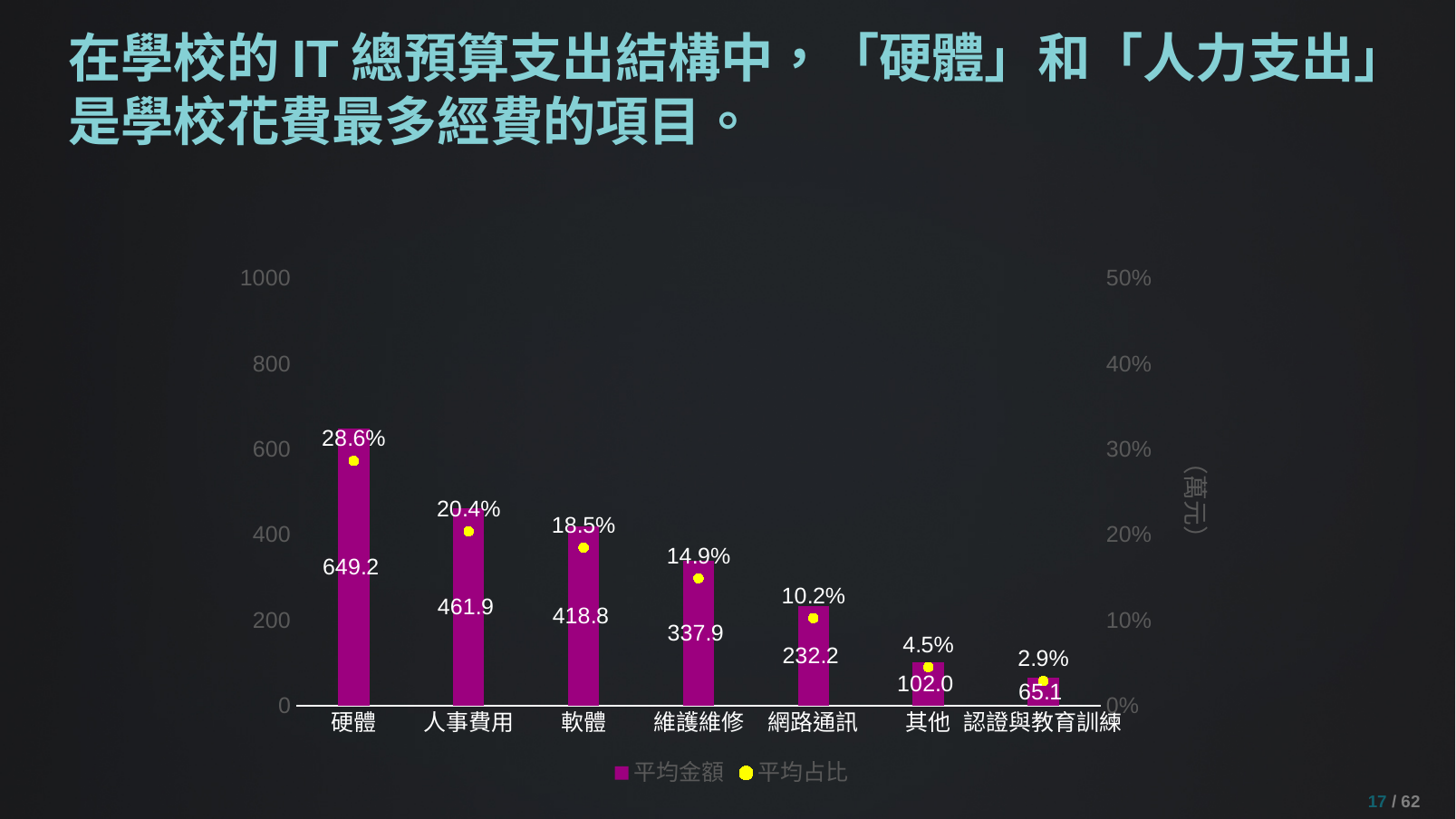

# 在學校的IT總預算支出結構中，「硬體」和「人力支出」是學校花費最多經費的項目。

### Chart

| Category | 平均金額 | 平均占比 |
|---|---|---|
| 硬體 | 649.1863952 | 0.2863 |
| 人事費用 | 461.8905647999999 | 0.2037 |
| 軟體 | 418.8079888 | 0.1847 |
| 維護維修 | 337.858096 | 0.149 |
| 網路通訊 | 232.1924096 | 0.1024 |
| 其他 | 102.03768 | 0.045 |
| 認證與教育訓練 | 65.0773648 | 0.0287 |